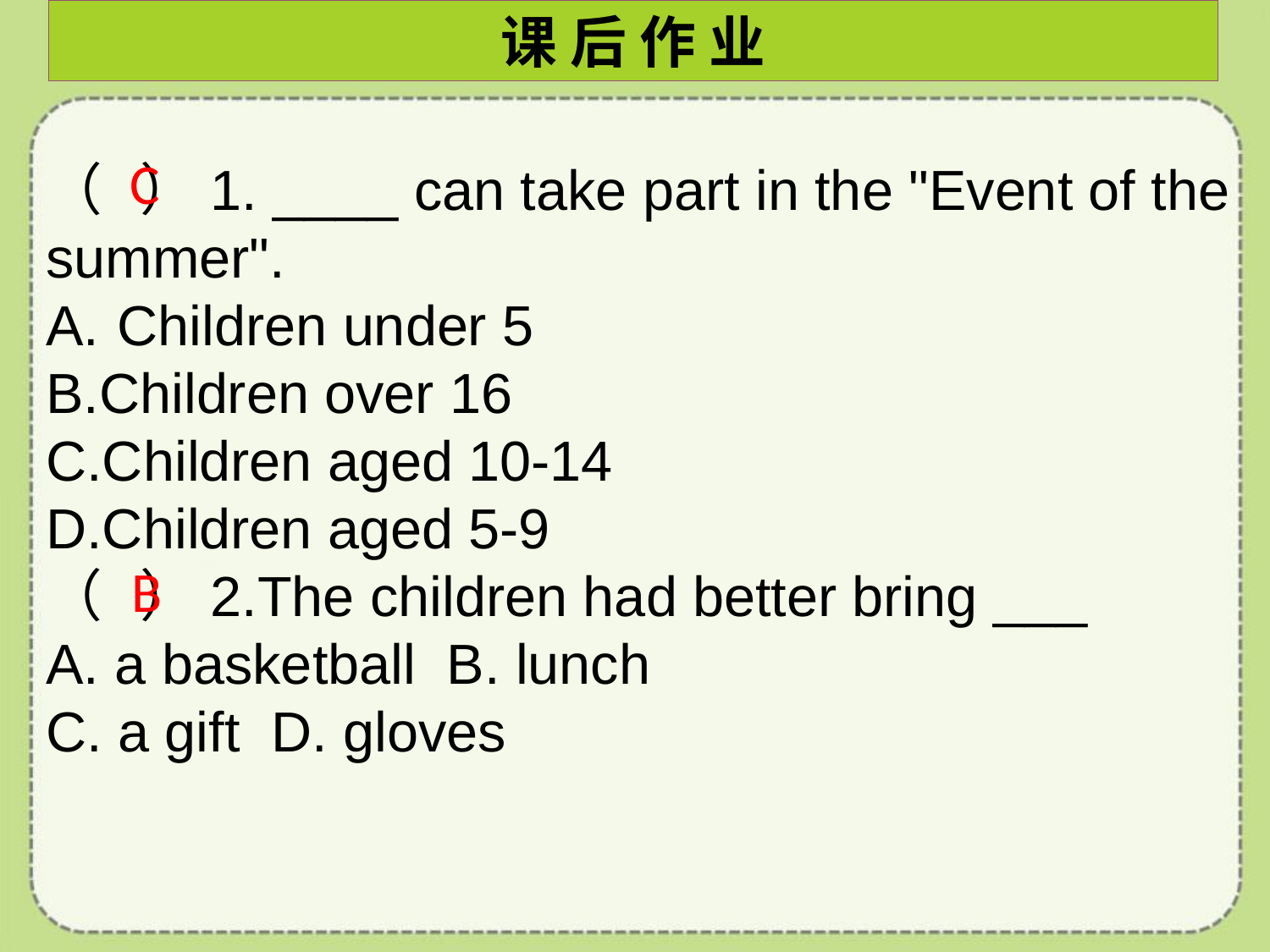

课 后 作 业
C
（   ）1. ____ can take part in the "Event of the summer".
Children under 5
B.Children over 16
C.Children aged 10-14
D.Children aged 5-9
（   ）2.The children had better bring ___
A. a basketball  B. lunch
C. a gift  D. gloves
B